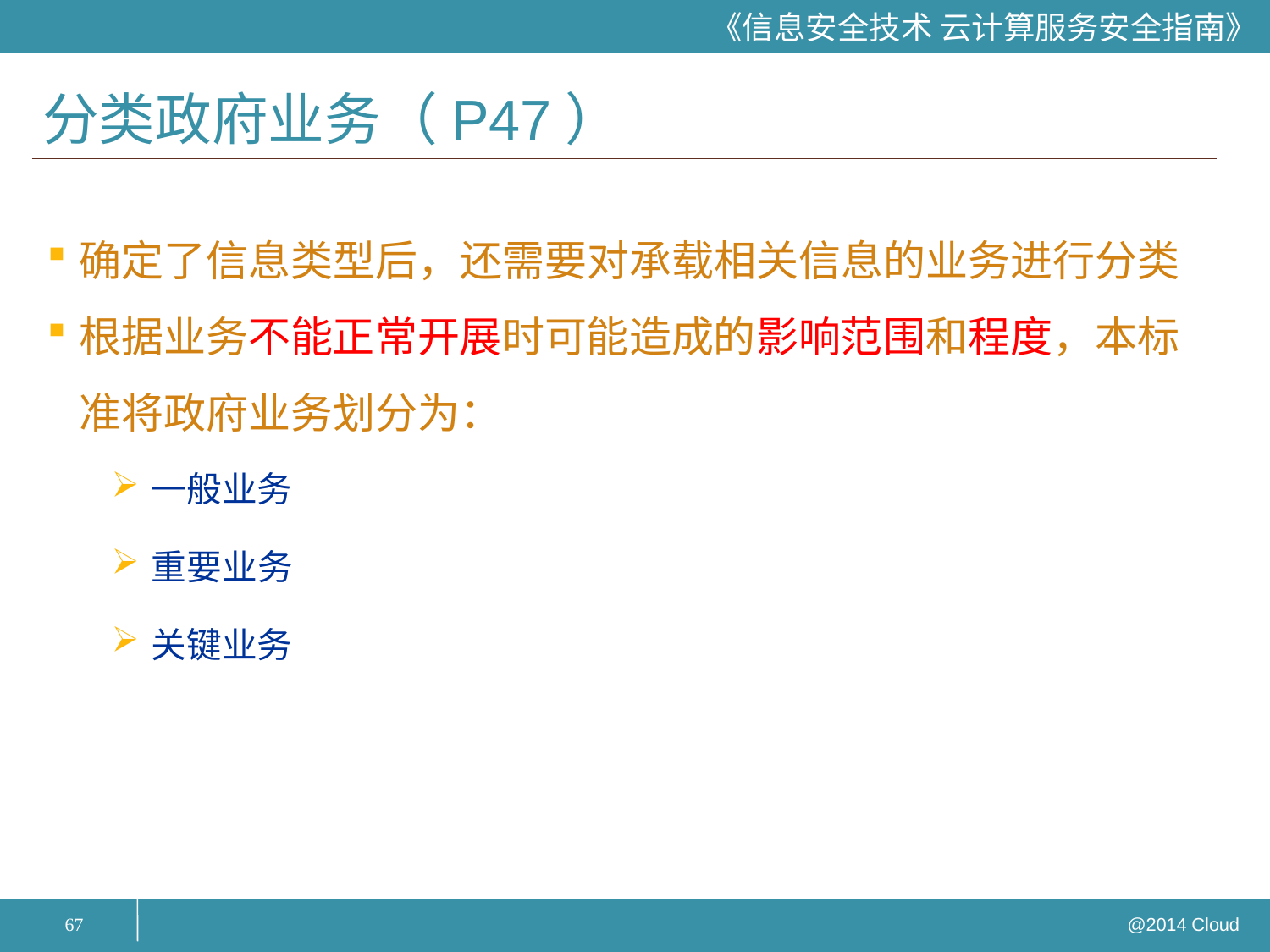

# 分类政府业务（P47）
确定了信息类型后，还需要对承载相关信息的业务进行分类
根据业务不能正常开展时可能造成的影响范围和程度，本标准将政府业务划分为：
一般业务
重要业务
关键业务
67